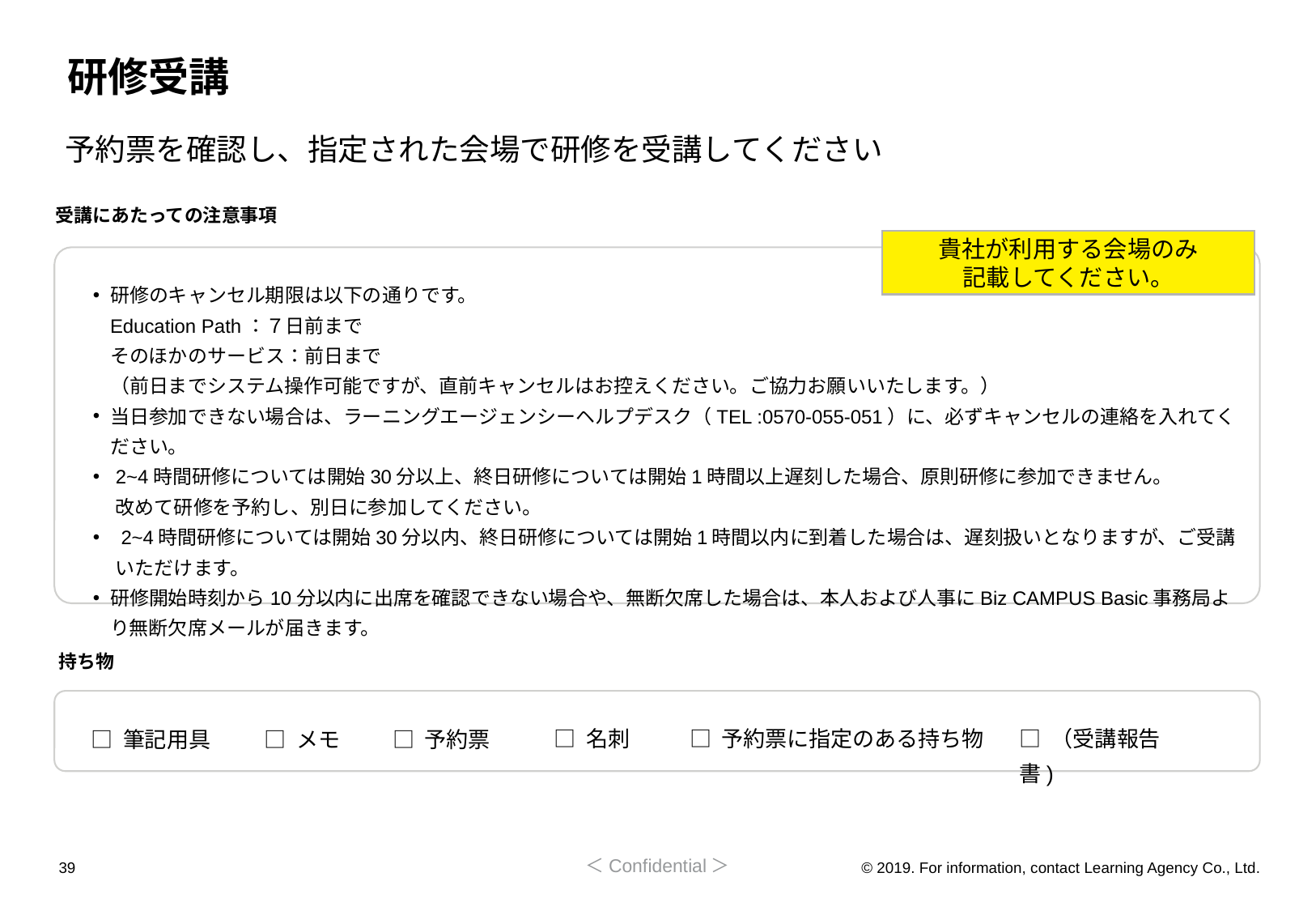

# 研修受講
予約票を確認し、指定された会場で研修を受講してください

受講にあたっての注意事項
貴社が利用する会場のみ
記載してください。
研修のキャンセル期限は以下の通りです。
Education Path：７日前まで
そのほかのサービス：前日まで
（前日までシステム操作可能ですが、直前キャンセルはお控えください。ご協力お願いいたします。）
当日参加できない場合は、ラーニングエージェンシーヘルプデスク（TEL :0570-055-051）に、必ずキャンセルの連絡を入れてください。
2~4時間研修については開始30分以上、終日研修については開始1時間以上遅刻した場合、原則研修に参加できません。
改めて研修を予約し、別日に参加してください。
 2~4時間研修については開始30分以内、終日研修については開始1時間以内に到着した場合は、遅刻扱いとなりますが、ご受講いただけます。
研修開始時刻から10分以内に出席を確認できない場合や、無断欠席した場合は、本人および人事にBiz CAMPUS Basic事務局より無断欠席メールが届きます。
持ち物
□ 筆記用具

□ メモ
□ 予約票
□ 名刺
□ 予約票に指定のある持ち物
□ （受講報告書)